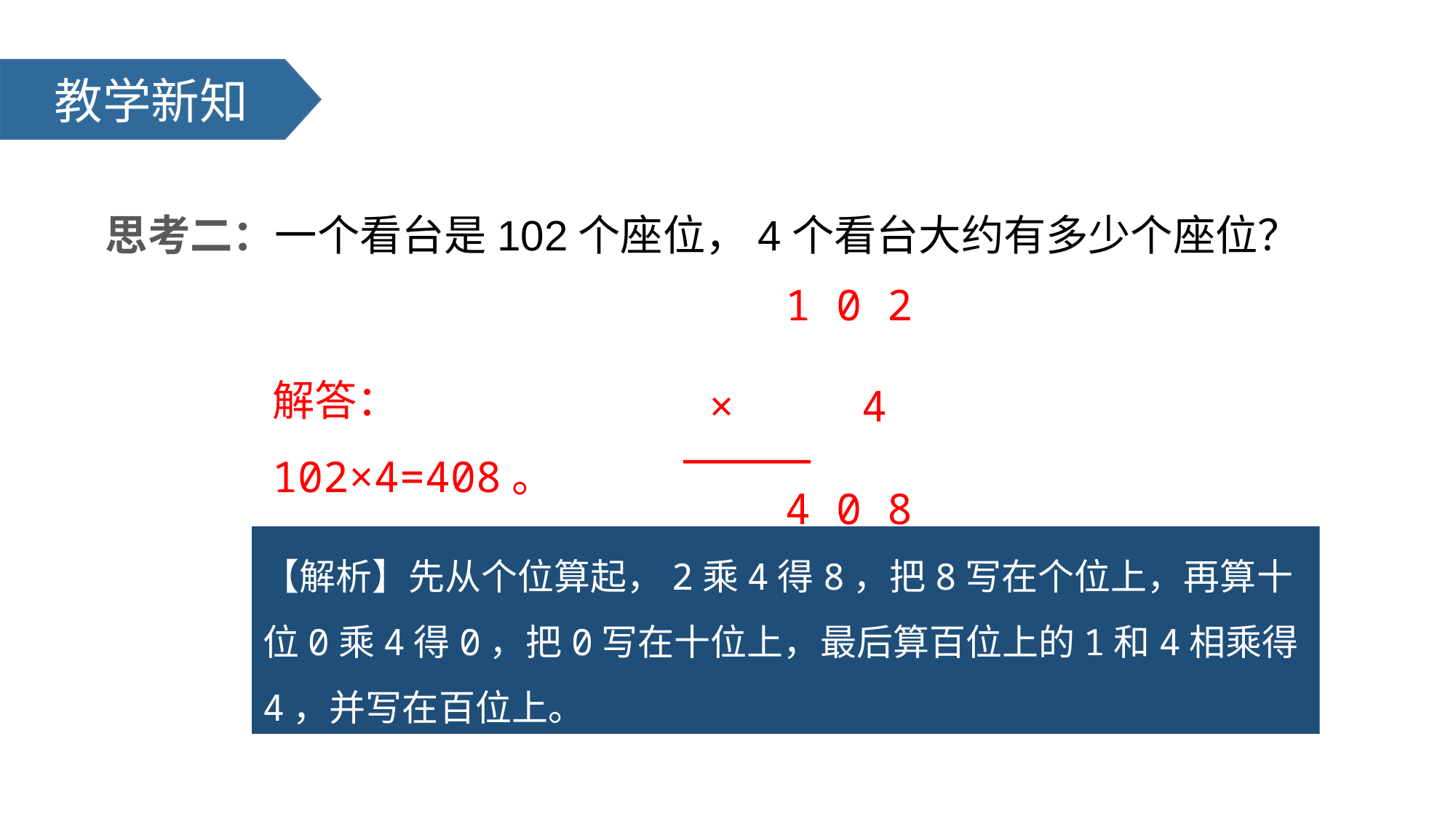

教学新知
思考二：一个看台是102个座位，4个看台大约有多少个座位？
    1 0 2
 ×     4
—————
    4 0 8
解答：102×4=408。
【解析】先从个位算起，2乘4得8，把8写在个位上，再算十位0乘4得0，把0写在十位上，最后算百位上的1和4相乘得4，并写在百位上。